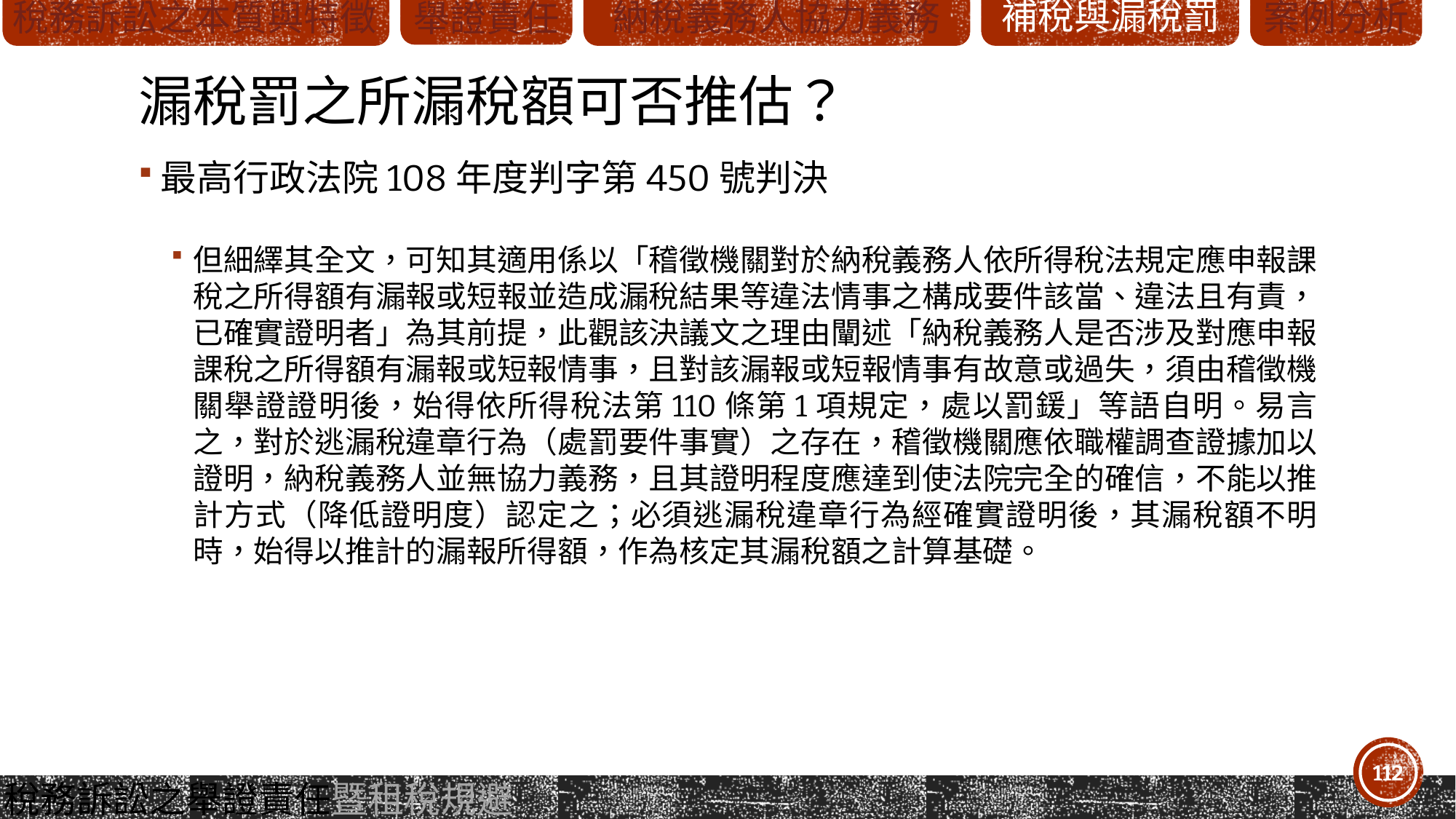

# 漏稅罰之所漏稅額可否推估？
最高行政法院108年度判字第450號判決

但細繹其全文，可知其適用係以「稽徵機關對於納稅義務人依所得稅法規定應申報課稅之所得額有漏報或短報並造成漏稅結果等違法情事之構成要件該當、違法且有責，已確實證明者」為其前提，此觀該決議文之理由闡述「納稅義務人是否涉及對應申報課稅之所得額有漏報或短報情事，且對該漏報或短報情事有故意或過失，須由稽徵機關舉證證明後，始得依所得稅法第110條第1項規定，處以罰鍰」等語自明。易言之，對於逃漏稅違章行為（處罰要件事實）之存在，稽徵機關應依職權調查證據加以證明，納稅義務人並無協力義務，且其證明程度應達到使法院完全的確信，不能以推計方式（降低證明度）認定之；必須逃漏稅違章行為經確實證明後，其漏稅額不明時，始得以推計的漏報所得額，作為核定其漏稅額之計算基礎。
112